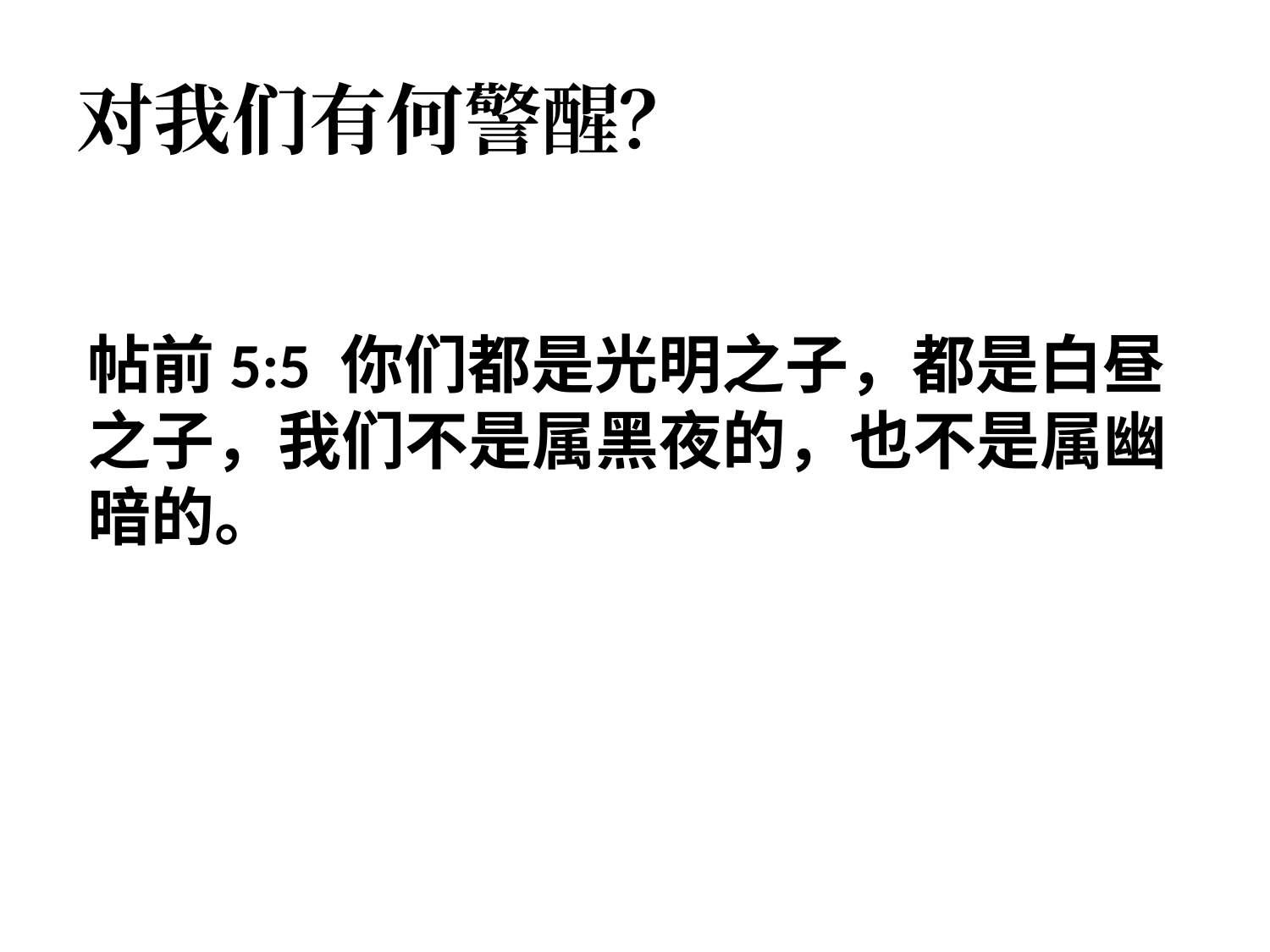

# 对我们有何警醒？
帖前5:5 你们都是光明之子，都是白昼之子，我们不是属黑夜的，也不是属幽暗的。